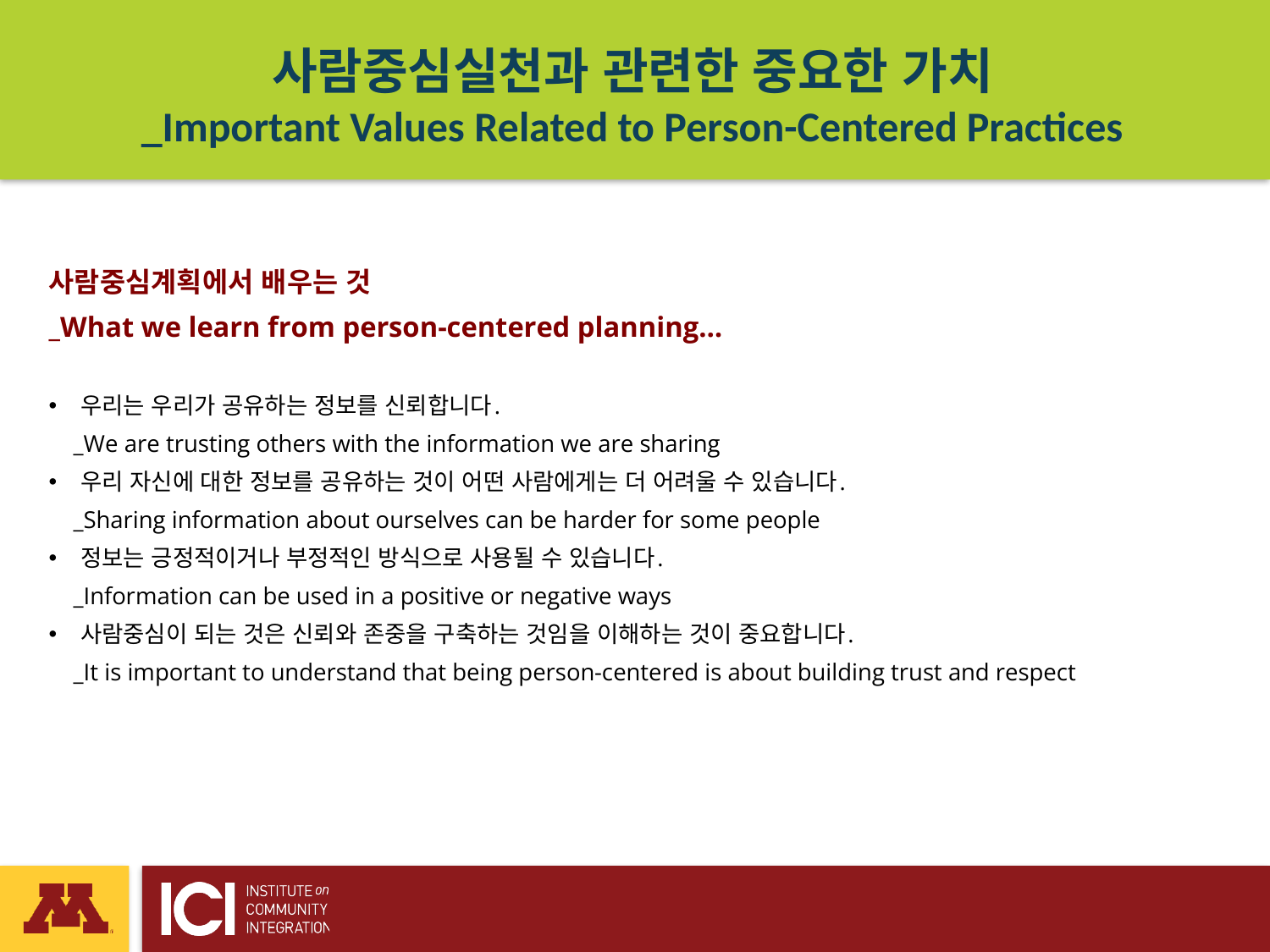

# 사람중심실천과 관련한 중요한 가치 _Important Values Related to Person-Centered Practices
사람중심계획에서 배우는 것
_What we learn from person-centered planning…

우리는 우리가 공유하는 정보를 신뢰합니다.
    _We are trusting others with the information we are sharing
우리 자신에 대한 정보를 공유하는 것이 어떤 사람에게는 더 어려울 수 있습니다.
    _Sharing information about ourselves can be harder for some people
정보는 긍정적이거나 부정적인 방식으로 사용될 수 있습니다.
    _Information can be used in a positive or negative ways
사람중심이 되는 것은 신뢰와 존중을 구축하는 것임을 이해하는 것이 중요합니다.
    _It is important to understand that being person-centered is about building trust and respect